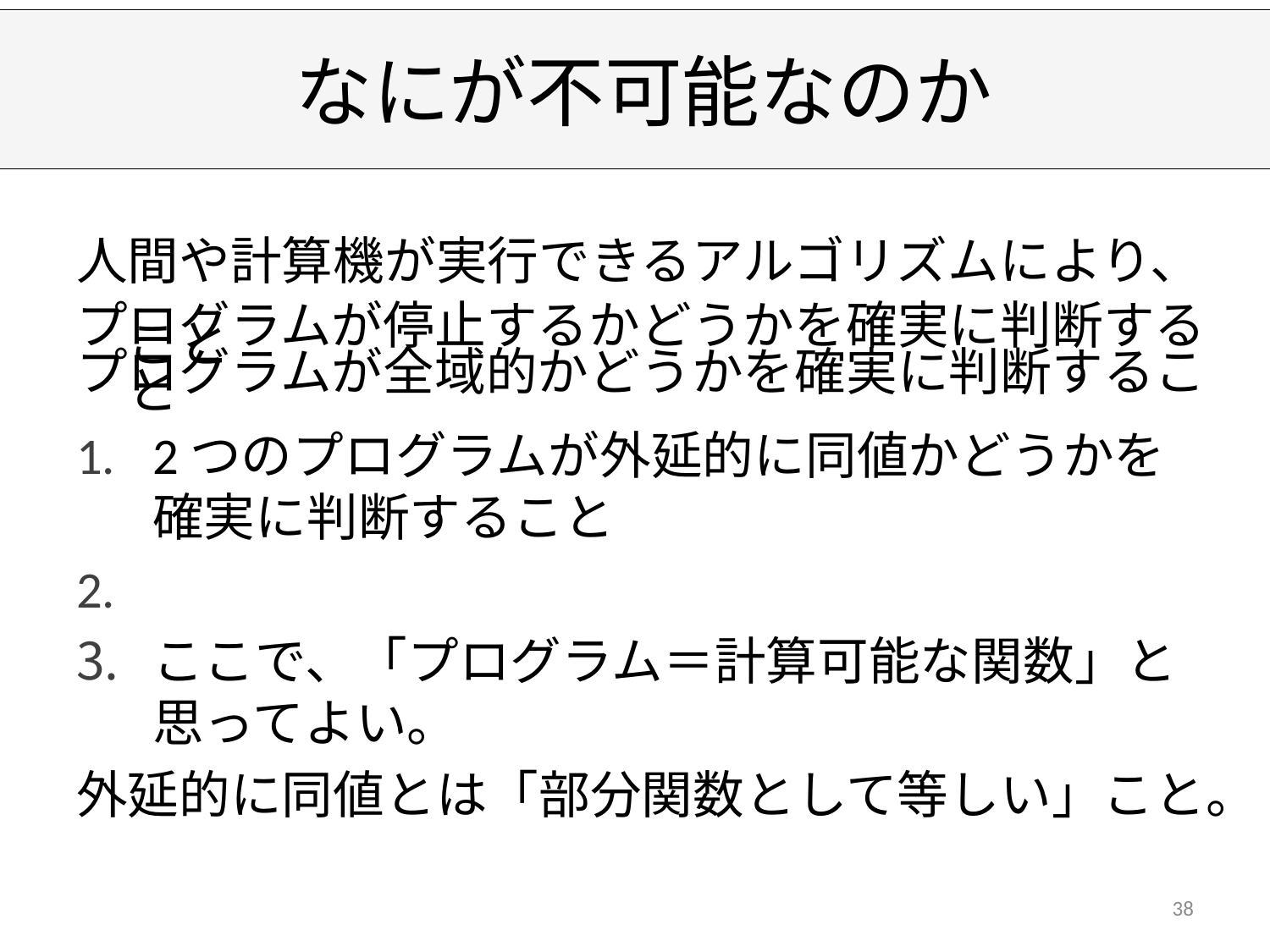

# なにが不可能なのか
人間や計算機が実行できるアルゴリズムにより、

プログラムが停止するかどうかを確実に判断すること
プログラムが全域的かどうかを確実に判断すること
2つのプログラムが外延的に同値かどうかを確実に判断すること

ここで、「プログラム＝計算可能な関数」と思ってよい。
外延的に同値とは「部分関数として等しい」こと。
38